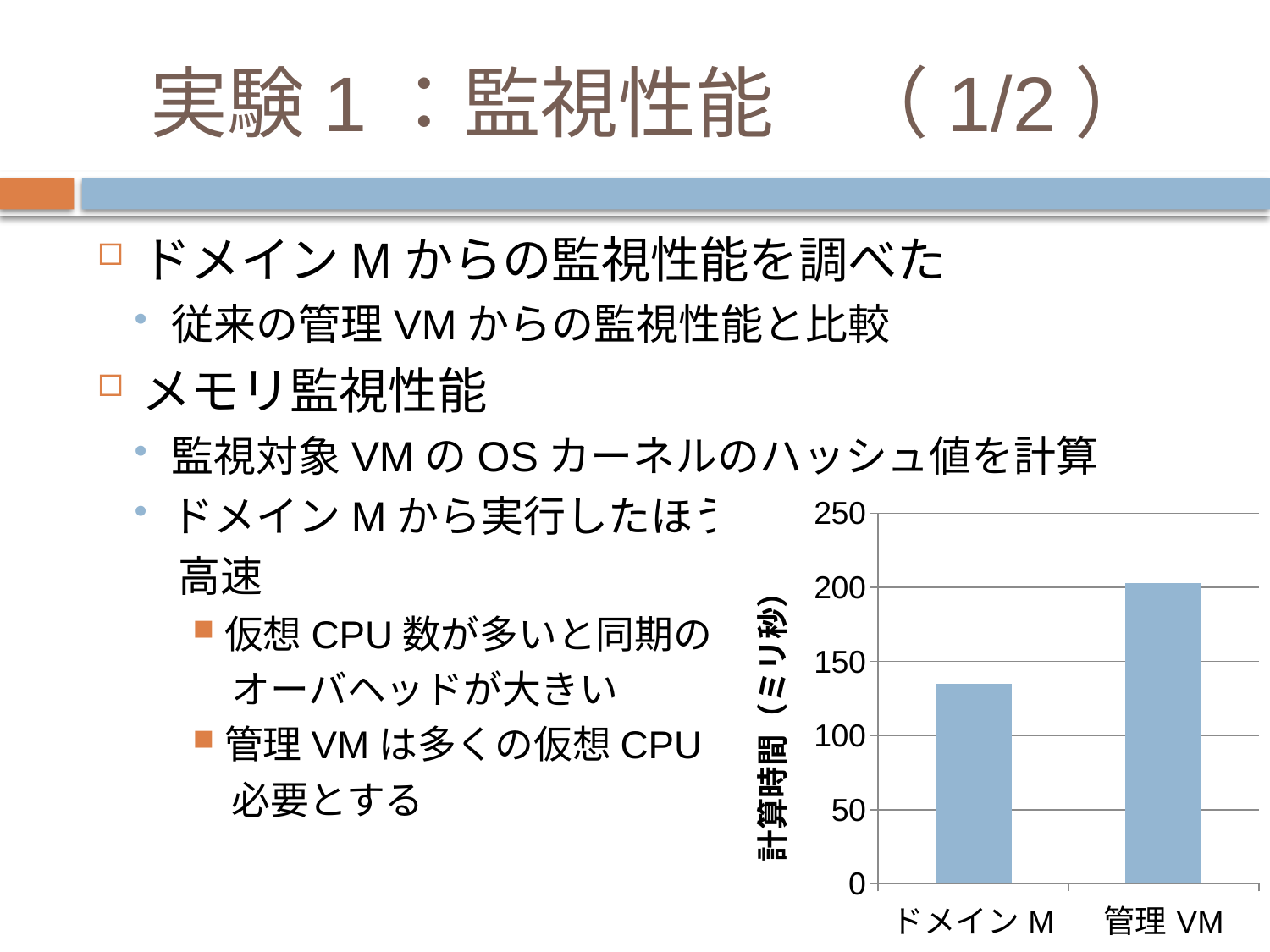

# 実験1：監視性能　（1/2）
ドメインMからの監視性能を調べた
従来の管理VMからの監視性能と比較
メモリ監視性能
監視対象VMのOSカーネルのハッシュ値を計算
ドメインMから実行したほうが
　高速
仮想CPU数が多いと同期の
　オーバヘッドが大きい
管理VMは多くの仮想CPUを
　必要とする

### Chart

| Category | 系列 1 |
|---|---|
| ドメインM | 135.0 |
| 管理VM | 203.0 |